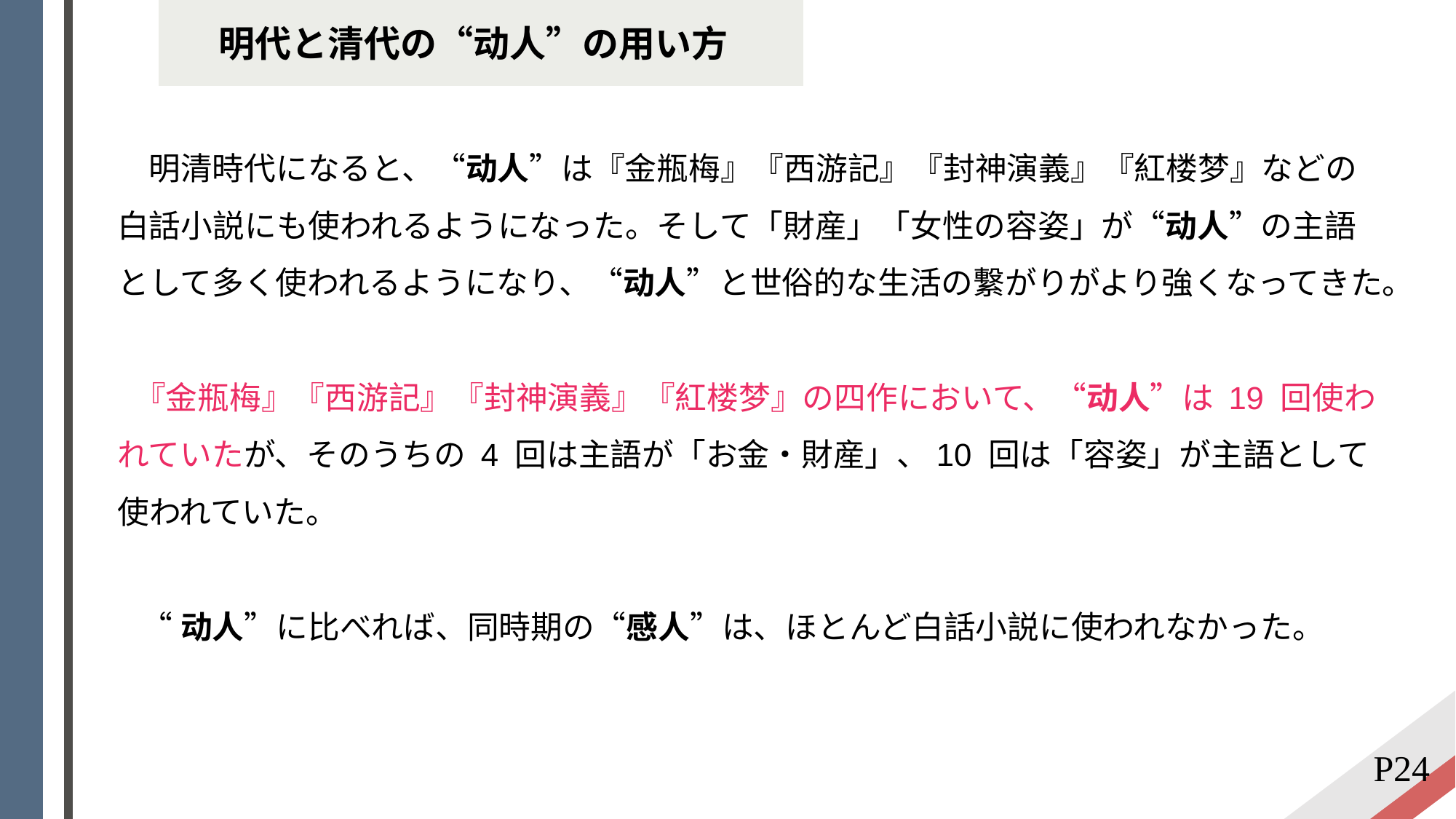

明代と清代の“动人”の用い方

 明清時代になると、“动人”は『金瓶梅』『西游記』『封神演義』『紅楼梦』などの白話小説にも使われるようになった。そして「財産」「女性の容姿」が“动人”の主語として多く使われるようになり、“动人”と世俗的な生活の繋がりがより強くなってきた。

『金瓶梅』『西游記』『封神演義』『紅楼梦』の四作において、“动人”は 19 回使われていたが、そのうちの 4 回は主語が「お金・財産」、10 回は「容姿」が主語として使われていた。

 “动人”に比べれば、同時期の“感人”は、ほとんど白話小説に使われなかった。

P24